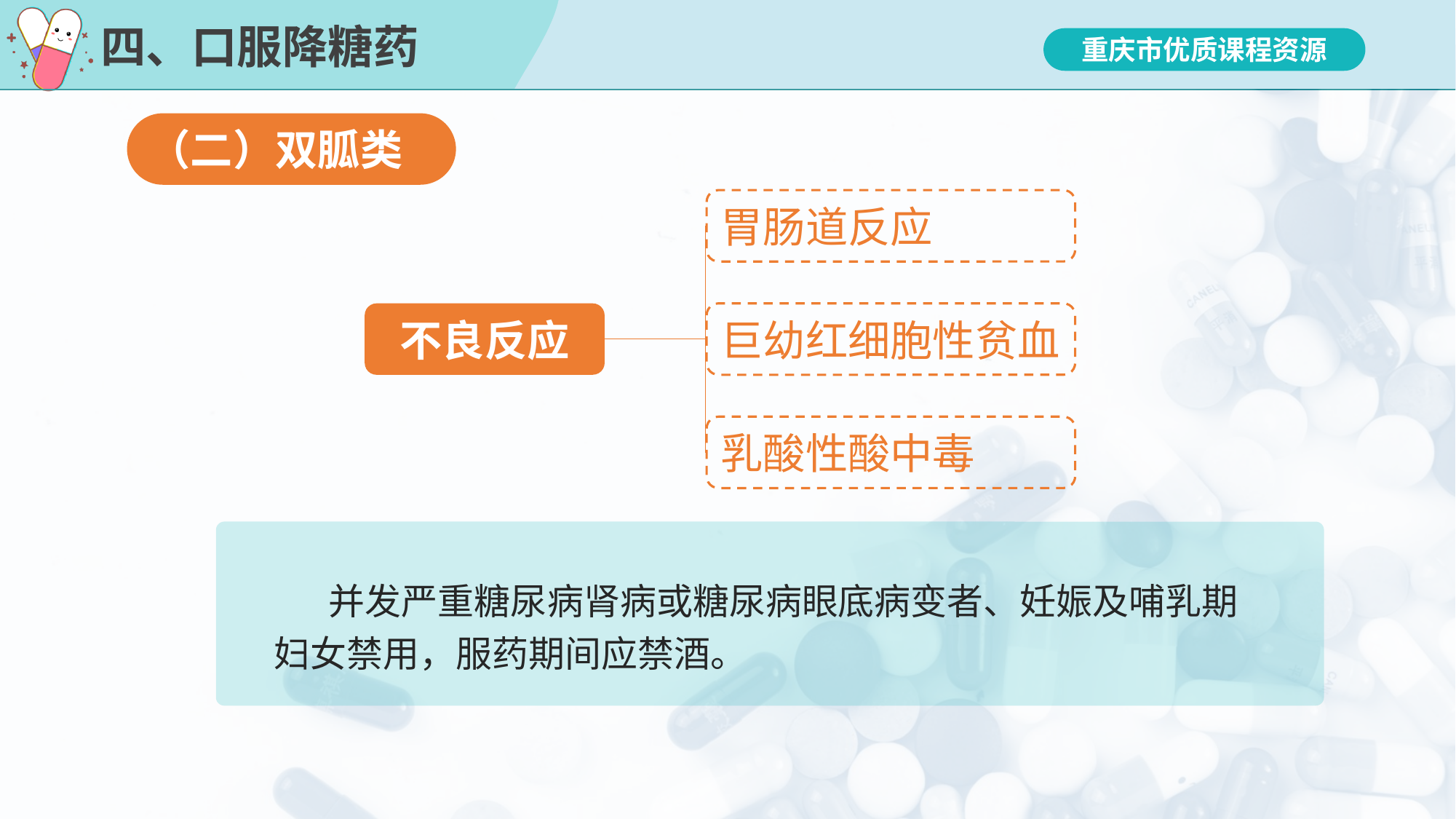

# 四、口服降糖药
（二）双胍类
胃肠道反应
不良反应
巨幼红细胞性贫血
乳酸性酸中毒

并发严重糖尿病肾病或糖尿病眼底病变者、妊娠及哺乳期妇女禁用，服药期间应禁酒。